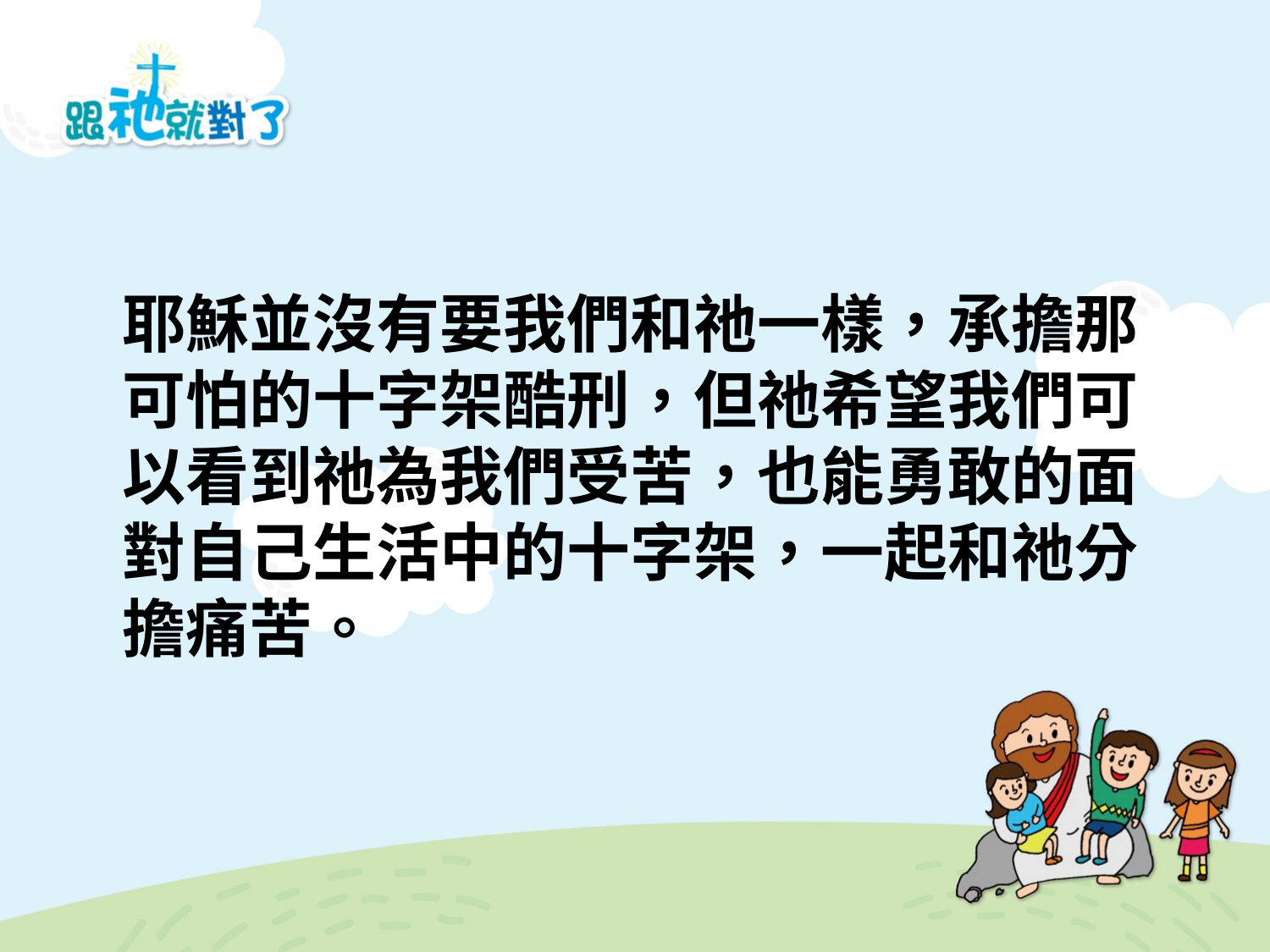

耶穌並沒有要我們和祂一樣，承擔那可怕的十字架酷刑，但祂希望我們可以看到祂為我們受苦，也能勇敢的面對自己生活中的十字架，一起和祂分擔痛苦。